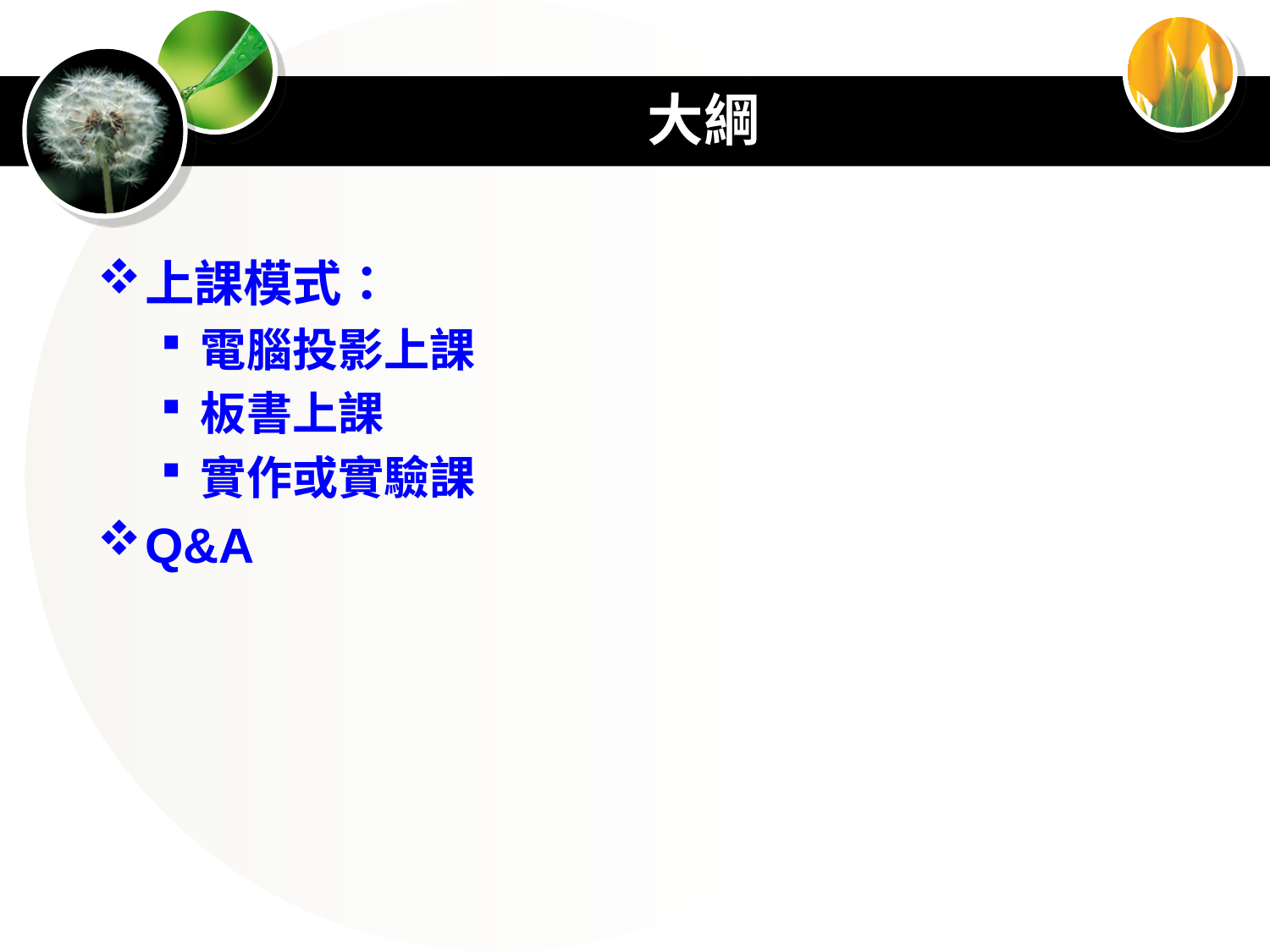

# 大綱
上課模式：
電腦投影上課
板書上課
實作或實驗課
Q&A